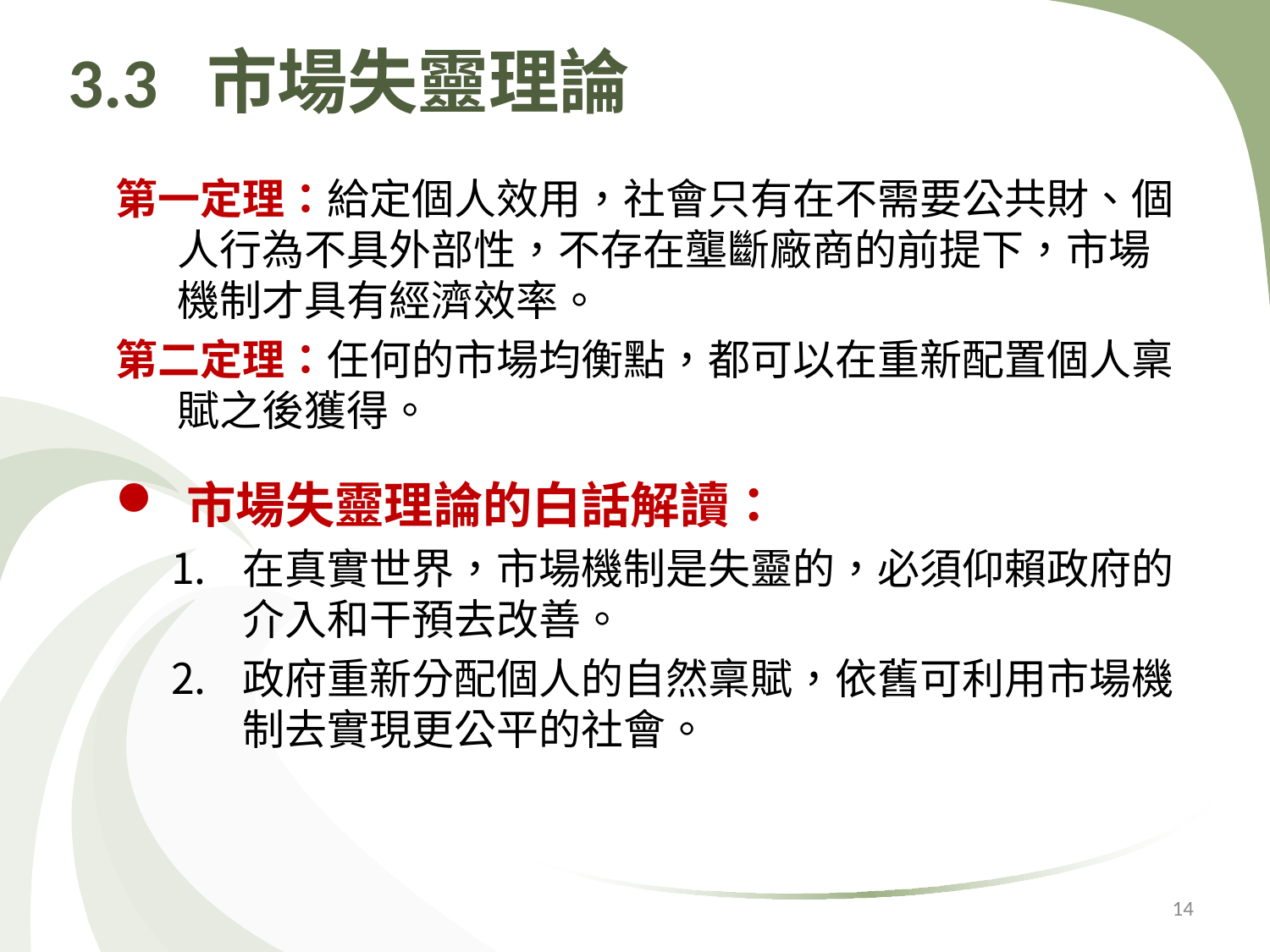

# 3.3  市場失靈理論
第一定理：給定個人效用，社會只有在不需要公共財、個人行為不具外部性，不存在壟斷廠商的前提下，市場機制才具有經濟效率。
第二定理：任何的市場均衡點，都可以在重新配置個人稟賦之後獲得。
市場失靈理論的白話解讀：
在真實世界，市場機制是失靈的，必須仰賴政府的介入和干預去改善。
政府重新分配個人的自然稟賦，依舊可利用市場機制去實現更公平的社會。

14